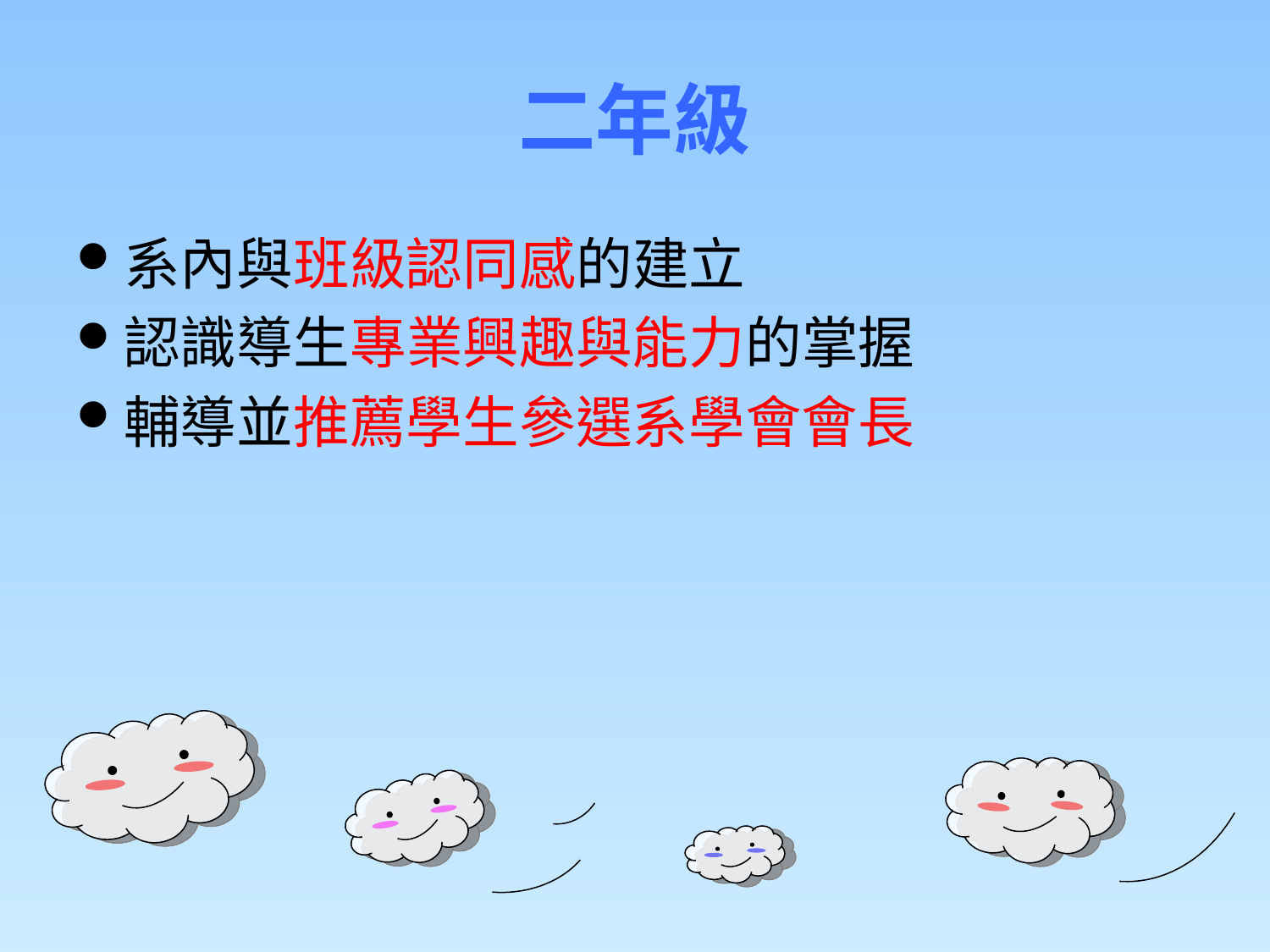

# 二年級
系內與班級認同感的建立
認識導生專業興趣與能力的掌握
輔導並推薦學生參選系學會會長